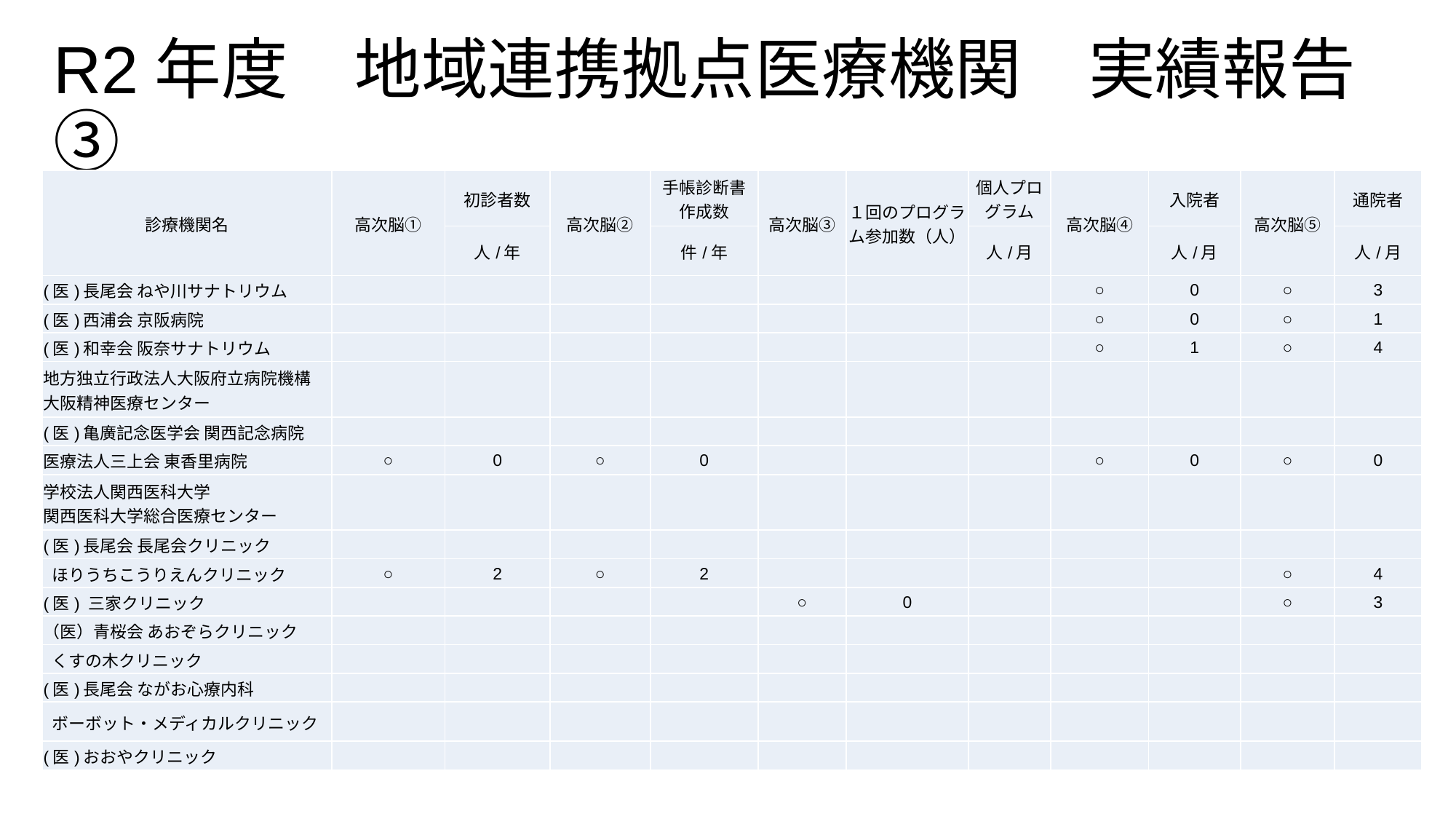

# R2年度　地域連携拠点医療機関　実績報告③
| 診療機関名 | 高次脳① | 初診者数 | 高次脳② | 手帳診断書 作成数 | 高次脳③ | １回のプログラム参加数（人） | 個人プログラム | 高次脳④ | 入院者 | 高次脳⑤ | 通院者 |
| --- | --- | --- | --- | --- | --- | --- | --- | --- | --- | --- | --- |
|  |  | 人/年 |  | 件/年 |  |  | 人/月 |  | 人/月 |  | 人/月 |
| (医)長尾会 ねや川サナトリウム |  |  |  |  |  |  |  | ○ | 0 | ○ | 3 |
| (医)西浦会 京阪病院 |  |  |  |  |  |  |  | ○ | 0 | ○ | 1 |
| (医)和幸会 阪奈サナトリウム |  |  |  |  |  |  |  | ○ | 1 | ○ | 4 |
| 地方独立行政法人大阪府立病院機構　 大阪精神医療センター |  |  |  |  |  |  |  |  |  |  |  |
| (医)亀廣記念医学会 関西記念病院 |  |  |  |  |  |  |  |  |  |  |  |
| 医療法人三上会 東香里病院 | ○ | 0 | ○ | 0 |  |  |  | ○ | 0 | ○ | 0 |
| 学校法人関西医科大学 関西医科大学総合医療センター |  |  |  |  |  |  |  |  |  |  |  |
| (医)長尾会 長尾会クリニック |  |  |  |  |  |  |  |  |  |  |  |
| ほりうちこうりえんクリニック | ○ | 2 | ○ | 2 |  |  |  |  |  | ○ | 4 |
| (医) 三家クリニック |  |  |  |  | ○ | 0 |  |  |  | ○ | 3 |
| （医）青桜会 あおぞらクリニック |  |  |  |  |  |  |  |  |  |  |  |
| くすの木クリニック |  |  |  |  |  |  |  |  |  |  |  |
| (医)長尾会 ながお心療内科 |  |  |  |  |  |  |  |  |  |  |  |
| ボーボット・メディカルクリニック |  |  |  |  |  |  |  |  |  |  |  |
| (医)おおやクリニック |  |  |  |  |  |  |  |  |  |  |  |